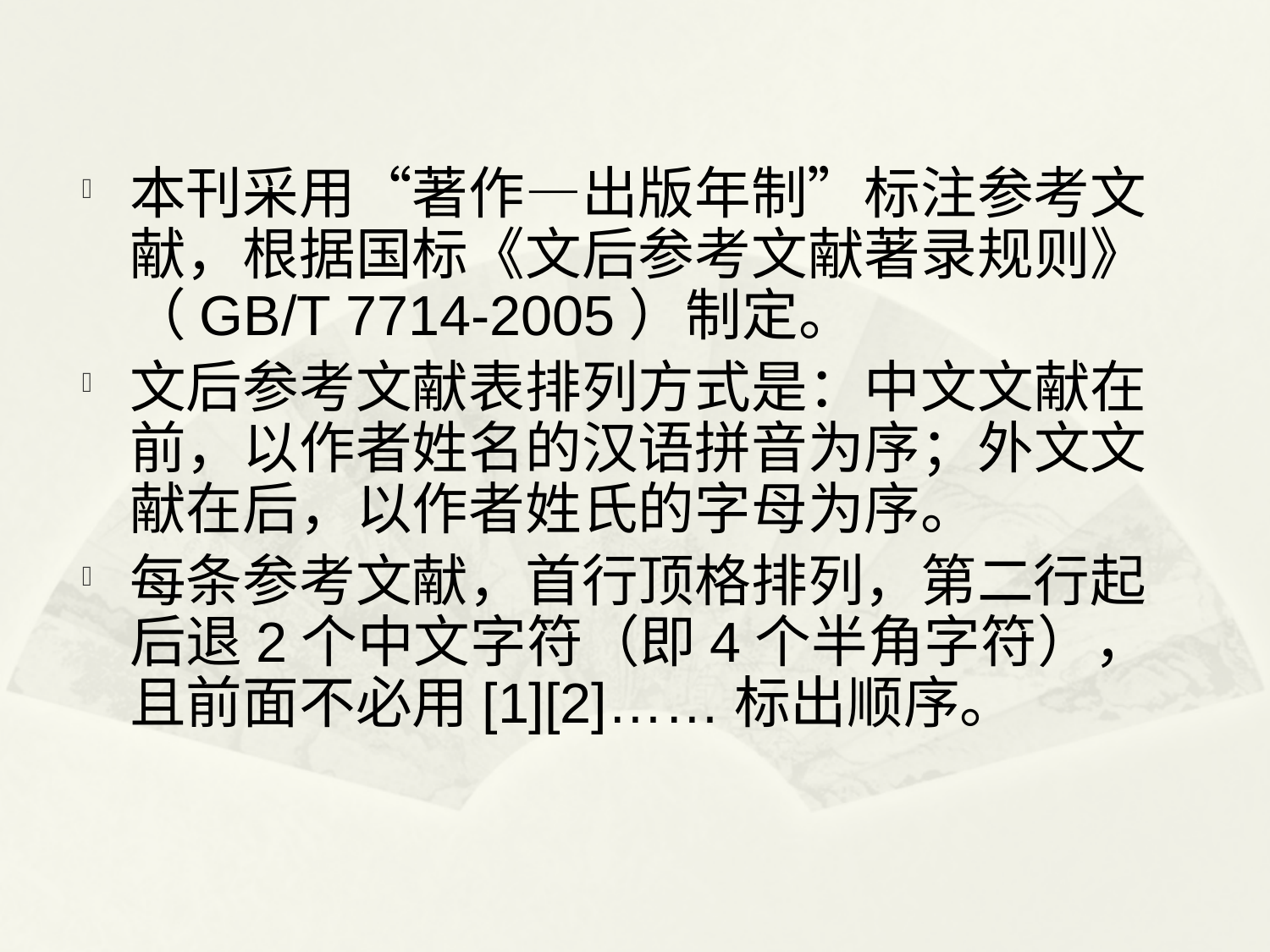

本刊采用“著作—出版年制”标注参考文献，根据国标《文后参考文献著录规则》（GB/T 7714-2005）制定。
文后参考文献表排列方式是：中文文献在前，以作者姓名的汉语拼音为序；外文文献在后，以作者姓氏的字母为序。
每条参考文献，首行顶格排列，第二行起后退2个中文字符（即4个半角字符），且前面不必用[1][2]……标出顺序。